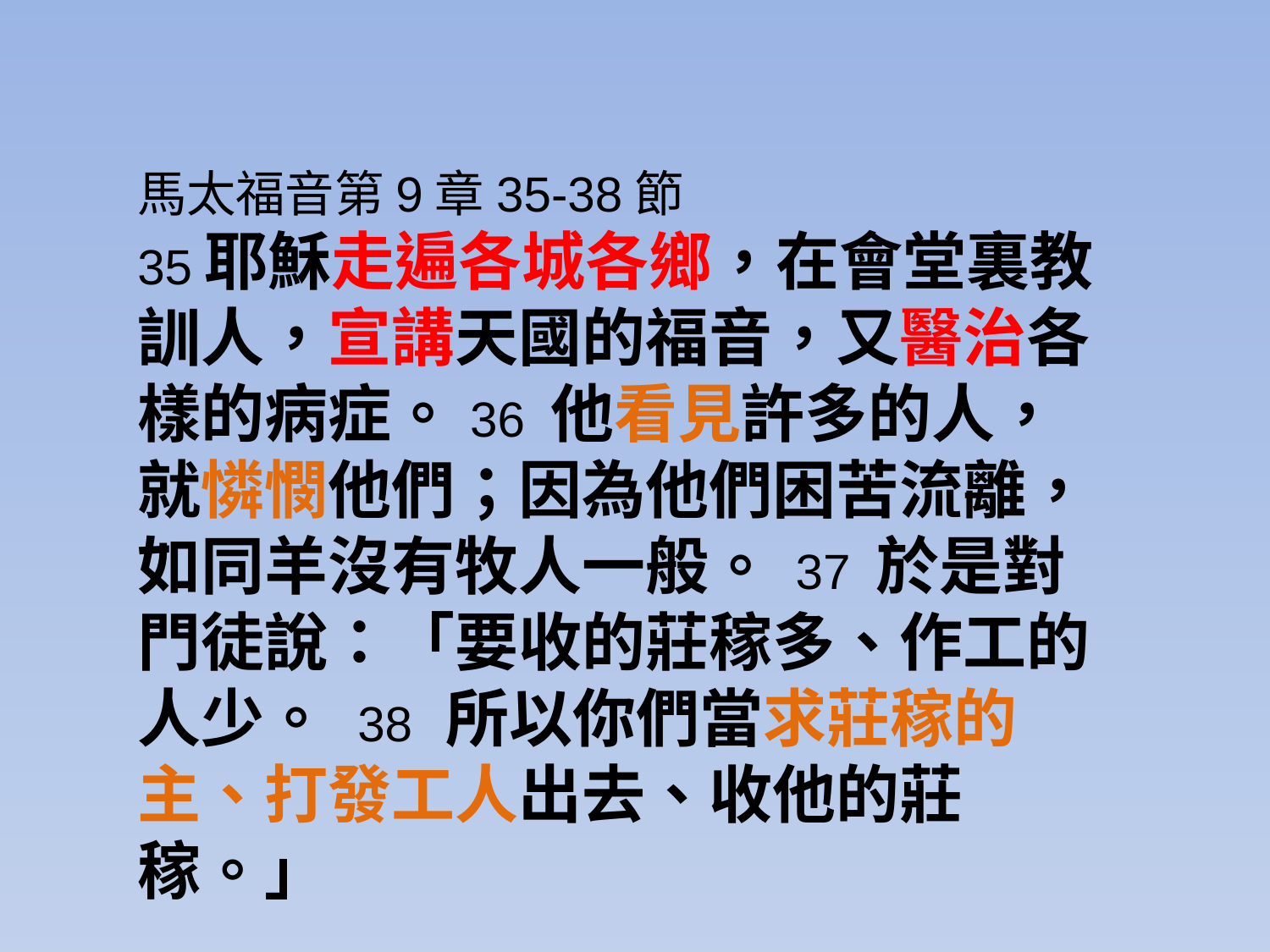

馬太福音第9章35-38節
35耶穌走遍各城各鄉，在會堂裏教訓人，宣講天國的福音，又醫治各樣的病症。36 他看見許多的人，就憐憫他們；因為他們困苦流離，如同羊沒有牧人一般。 37 於是對門徒說：「要收的莊稼多、作工的人少。 38 所以你們當求莊稼的主、打發工人出去、收他的莊稼。」